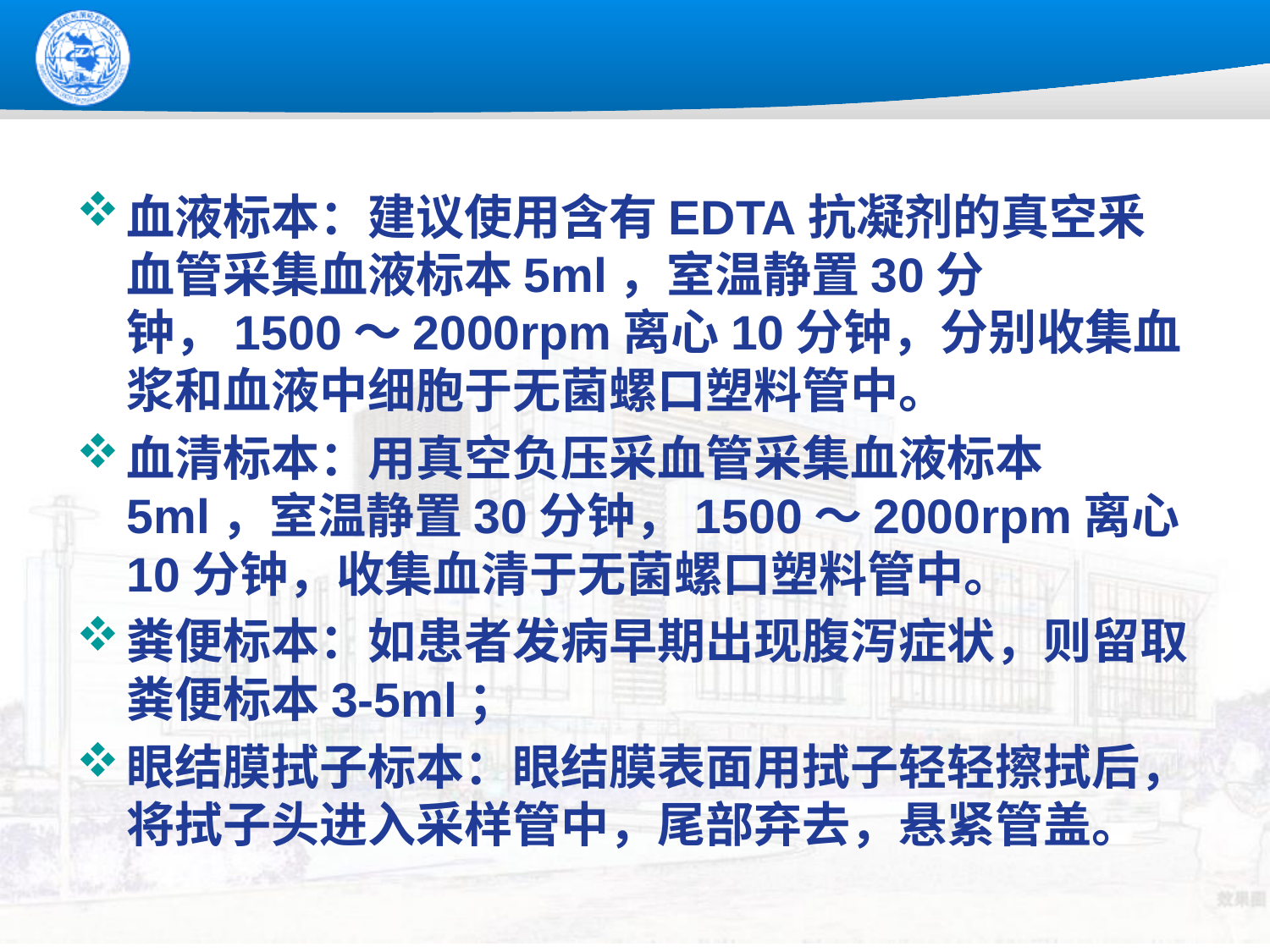

#
血液标本：建议使用含有EDTA抗凝剂的真空釆血管采集血液标本5ml，室温静置30分钟，1500～2000rpm离心10分钟，分别收集血浆和血液中细胞于无菌螺口塑料管中。
血清标本：用真空负压采血管采集血液标本5ml，室温静置30分钟，1500～2000rpm离心10分钟，收集血清于无菌螺口塑料管中。
粪便标本：如患者发病早期出现腹泻症状，则留取粪便标本3-5ml；
眼结膜拭子标本：眼结膜表面用拭子轻轻擦拭后，将拭子头进入采样管中，尾部弃去，悬紧管盖。